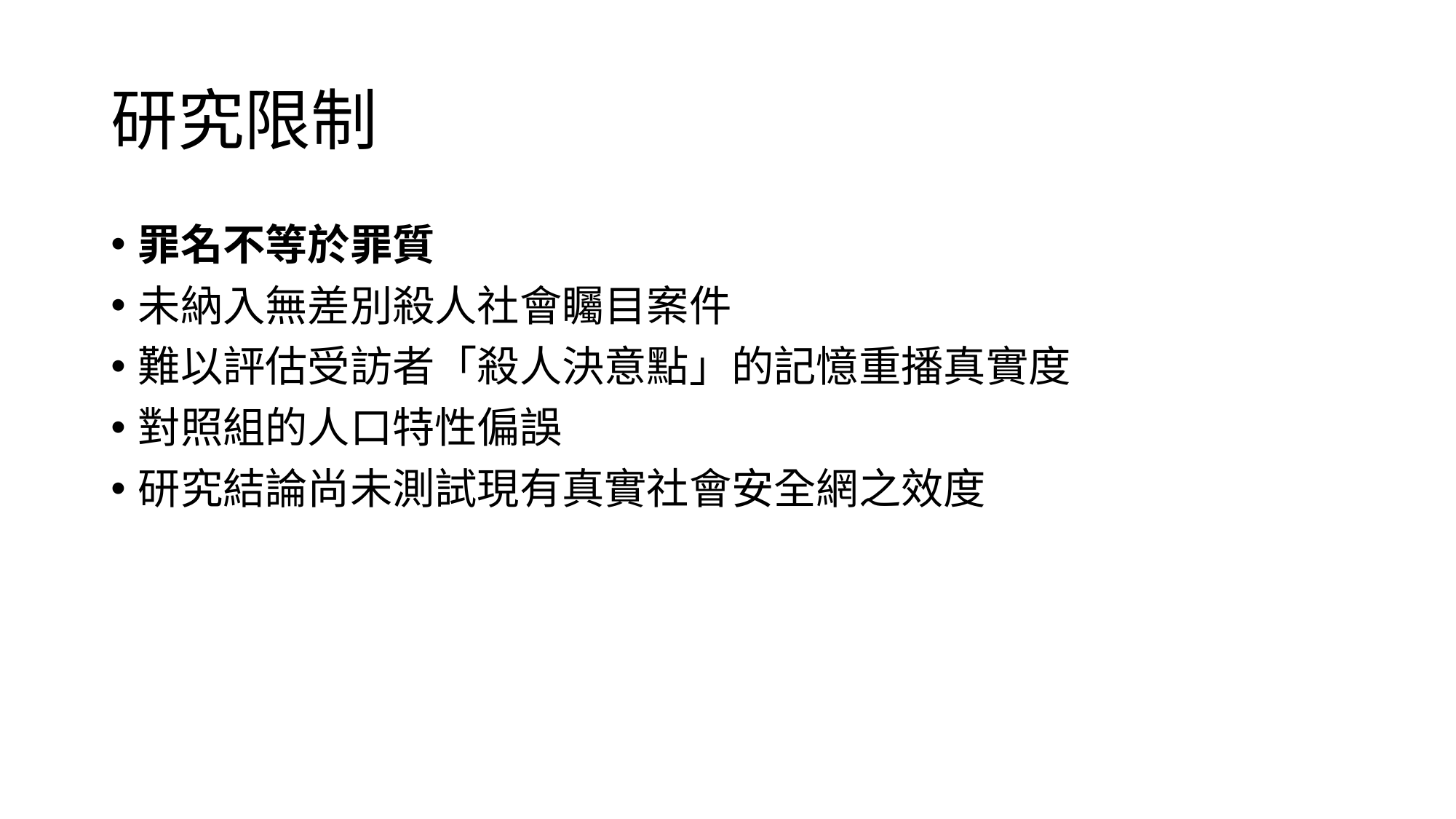

# 研究限制
罪名不等於罪質
未納入無差別殺人社會矚目案件
難以評估受訪者「殺人決意點」的記憶重播真實度
對照組的人口特性偏誤
研究結論尚未測試現有真實社會安全網之效度